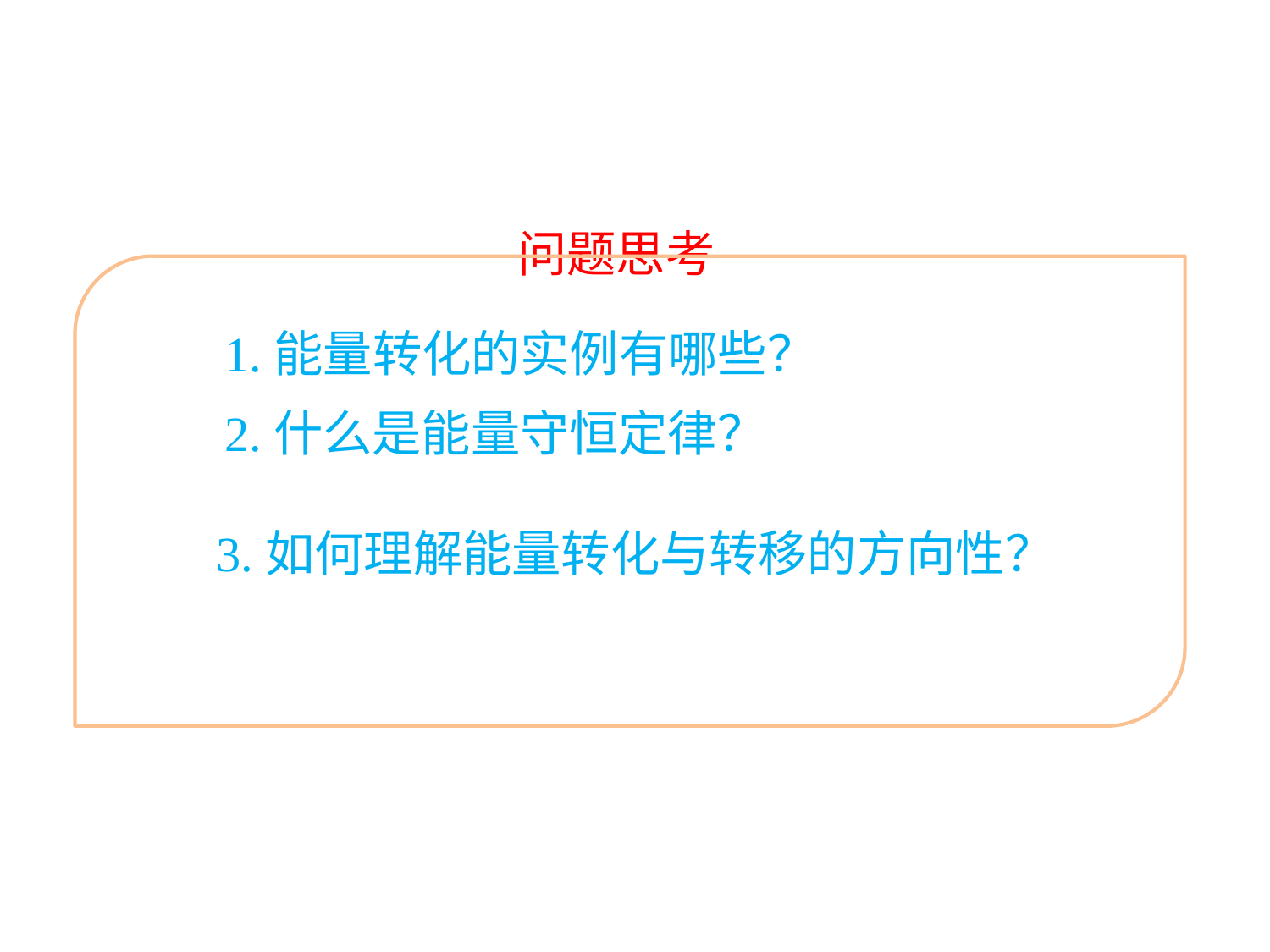

问题思考

1.能量转化的实例有哪些？
2.什么是能量守恒定律？
3.如何理解能量转化与转移的方向性？